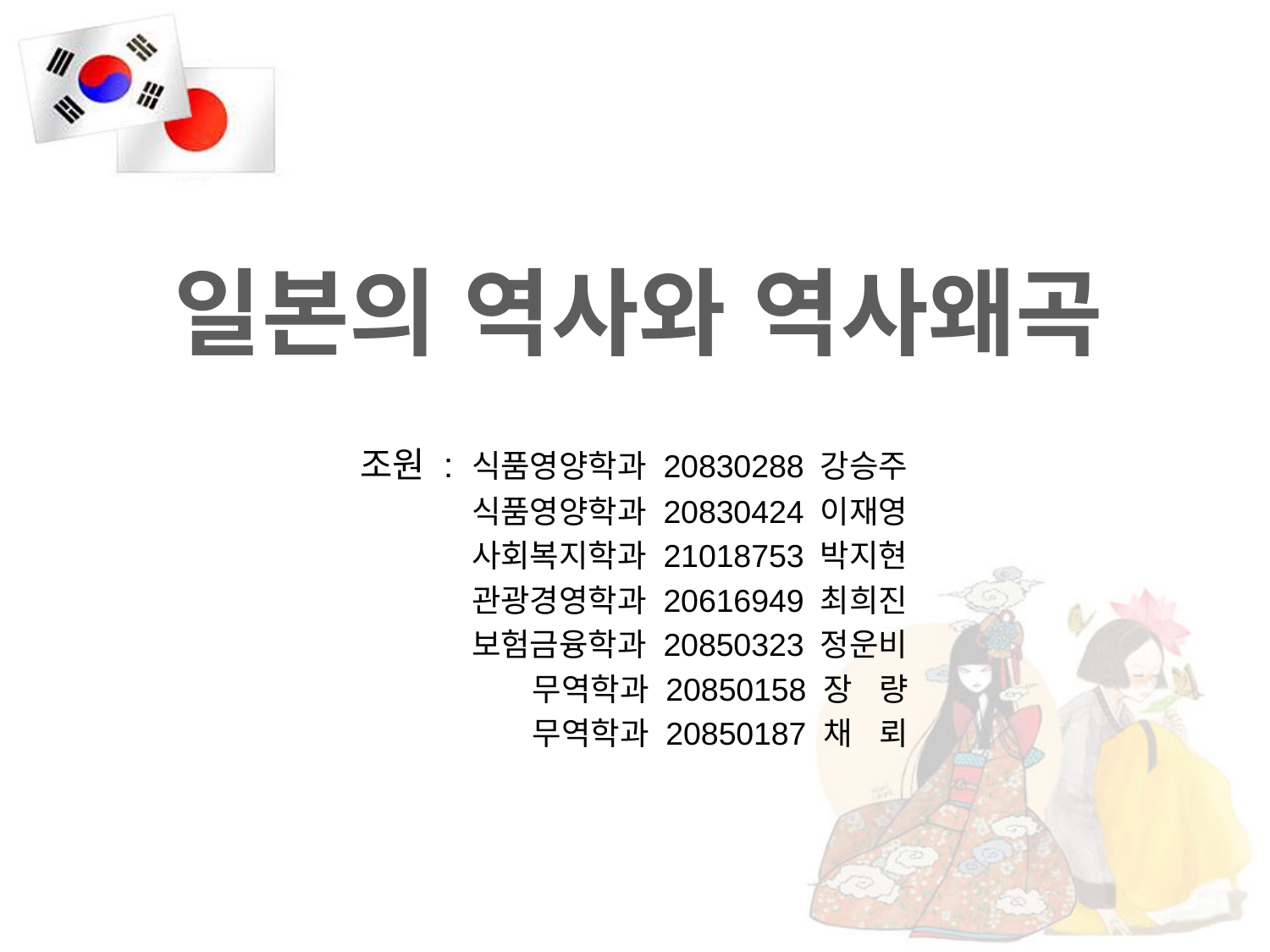

# 일본의 역사와 역사왜곡
조원 : 식품영양학과 20830288 강승주
        식품영양학과 20830424 이재영
사회복지학과 21018753 박지현
관광경영학과 20616949 최희진
보험금융학과 20850323 정운비
무역학과 20850158 장   량
무역학과 20850187 채   뢰